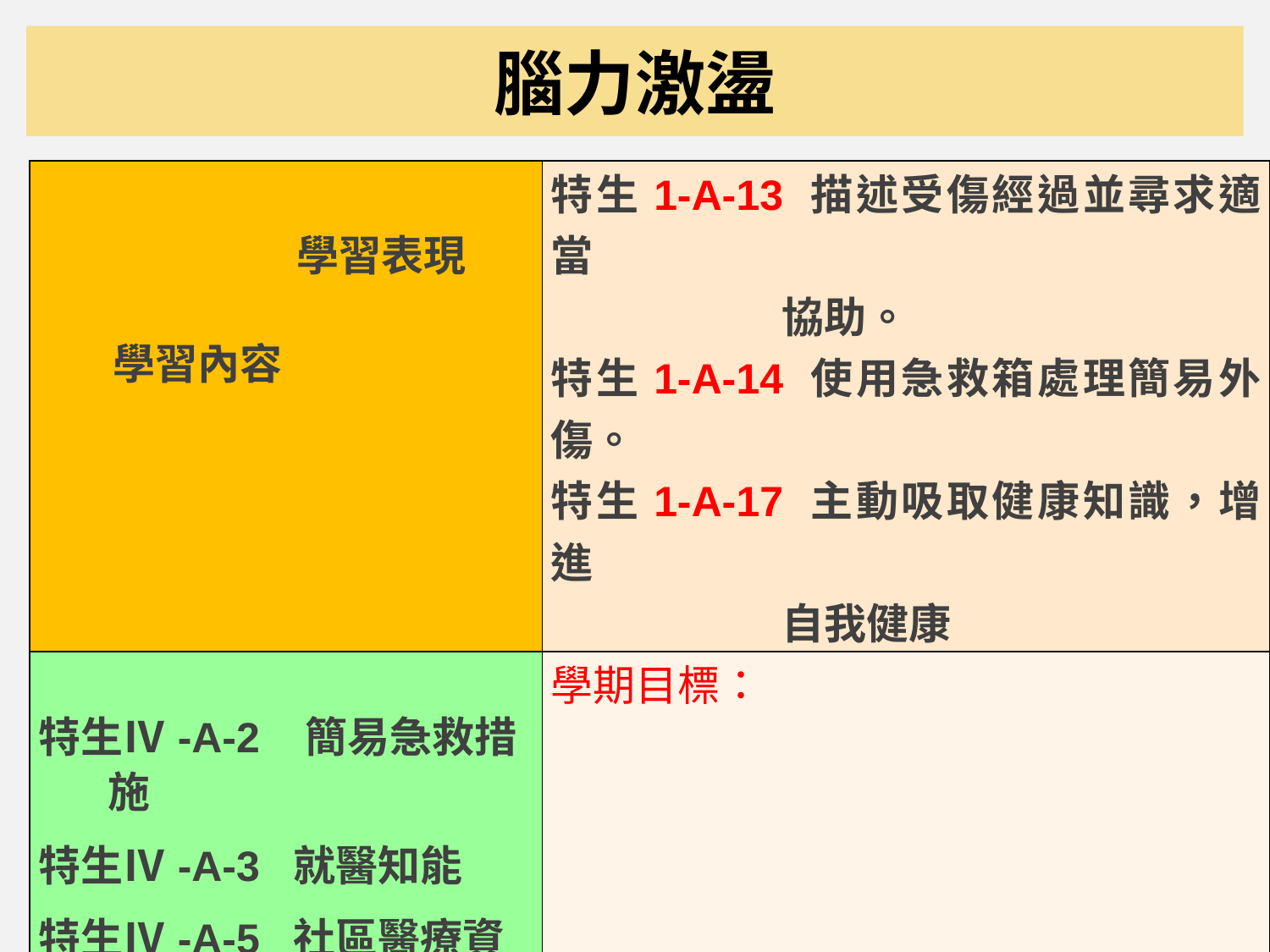

腦力激盪
| 學習表現   學習內容 | 特生1-A-13 描述受傷經過並尋求適當 協助。 特生1-A-14 使用急救箱處理簡易外傷。 特生1-A-17 主動吸取健康知識，增進 自我健康 |
| --- | --- |
| 特生Ⅳ-A-2 簡易急救措施 特生Ⅳ-A-3 就醫知能 特生Ⅳ-A-5 社區醫療資源 的運用 | 學期目標： |